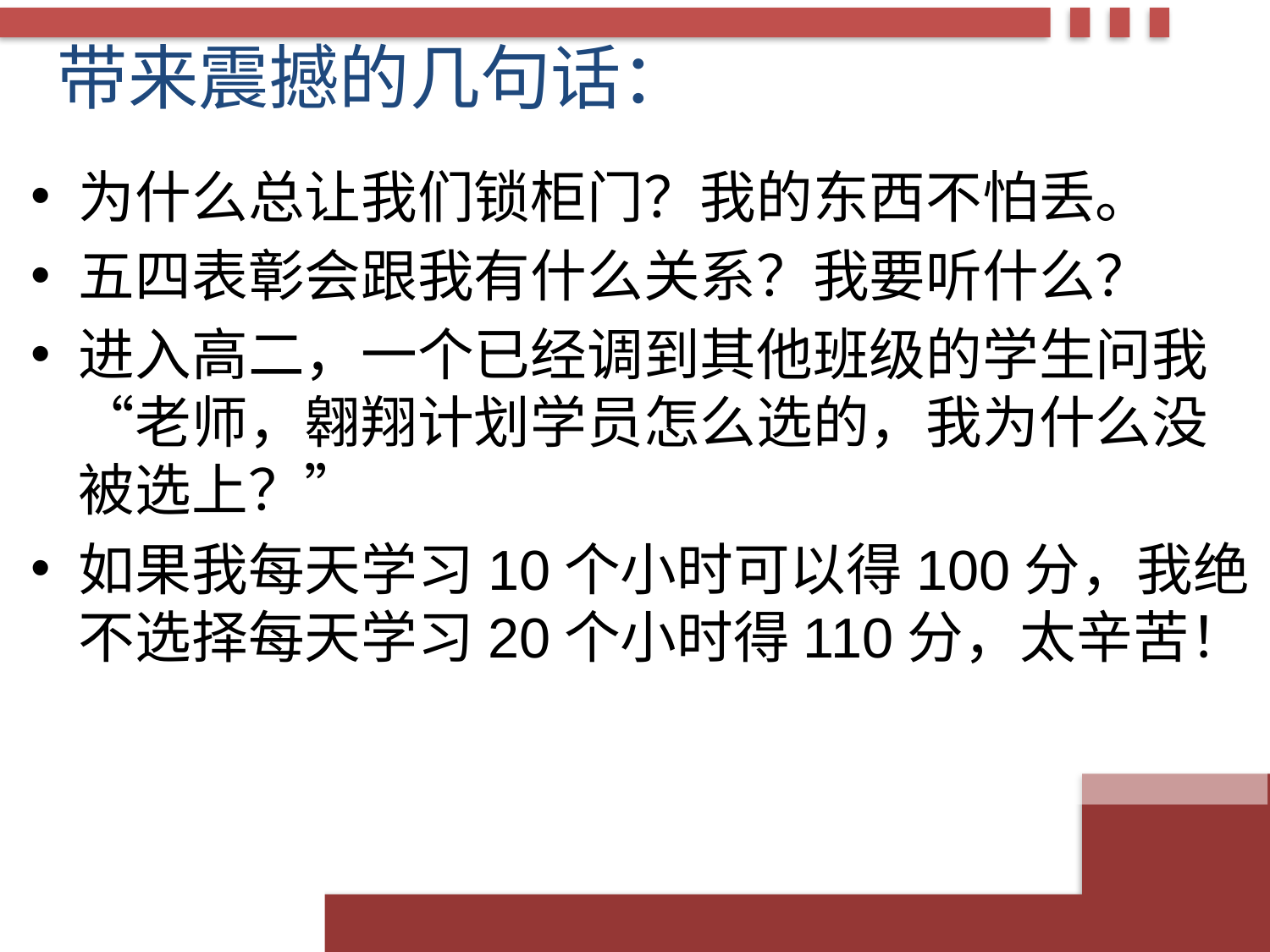

带来震撼的几句话：
为什么总让我们锁柜门？我的东西不怕丢。
五四表彰会跟我有什么关系？我要听什么？
进入高二，一个已经调到其他班级的学生问我“老师，翱翔计划学员怎么选的，我为什么没被选上？”
如果我每天学习10个小时可以得100分，我绝不选择每天学习20个小时得110分，太辛苦！